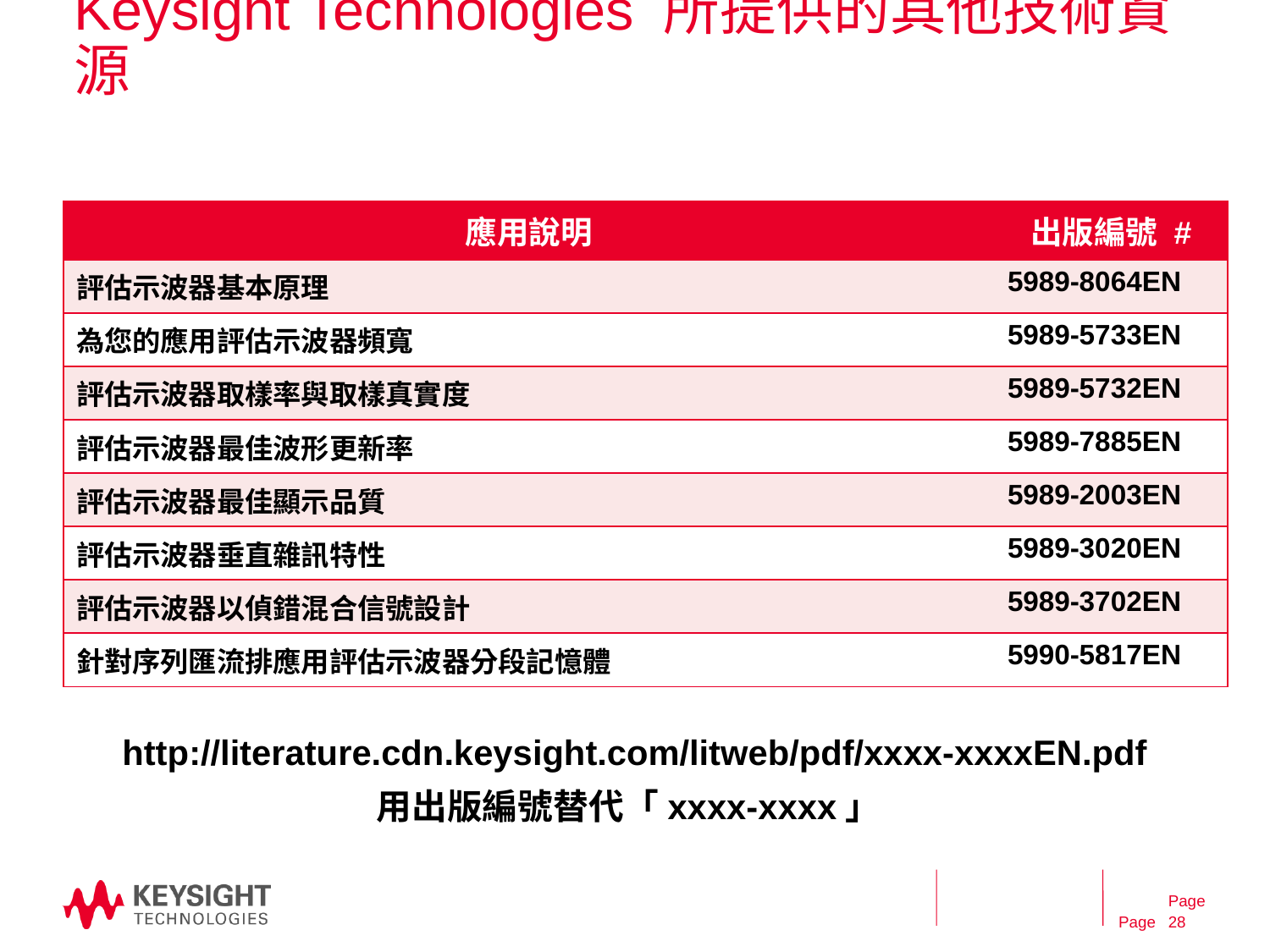

# Keysight Technologies 所提供的其他技術資源
| 應用說明 | 出版編號 # |
| --- | --- |
| 評估示波器基本原理 | 5989-8064EN |
| 為您的應用評估示波器頻寬 | 5989-5733EN |
| 評估示波器取樣率與取樣真實度 | 5989-5732EN |
| 評估示波器最佳波形更新率 | 5989-7885EN |
| 評估示波器最佳顯示品質 | 5989-2003EN |
| 評估示波器垂直雜訊特性 | 5989-3020EN |
| 評估示波器以偵錯混合信號設計 | 5989-3702EN |
| 針對序列匯流排應用評估示波器分段記憶體 | 5990-5817EN |
http://literature.cdn.keysight.com/litweb/pdf/xxxx-xxxxEN.pdf
用出版編號替代「xxxx-xxxx」
Page 28